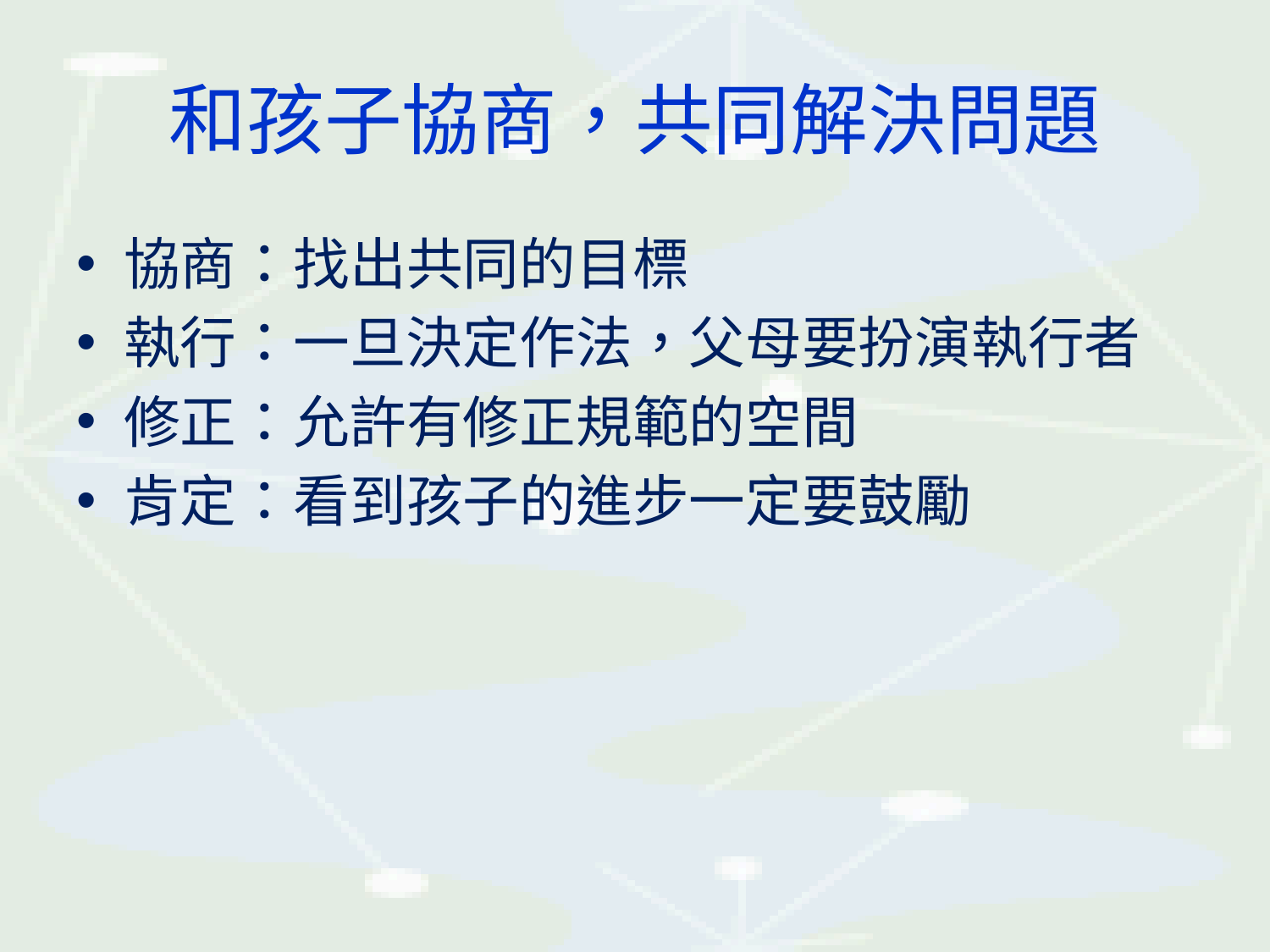

# 和孩子協商，共同解決問題
協商：找出共同的目標
執行：一旦決定作法，父母要扮演執行者
修正：允許有修正規範的空間
肯定：看到孩子的進步一定要鼓勵